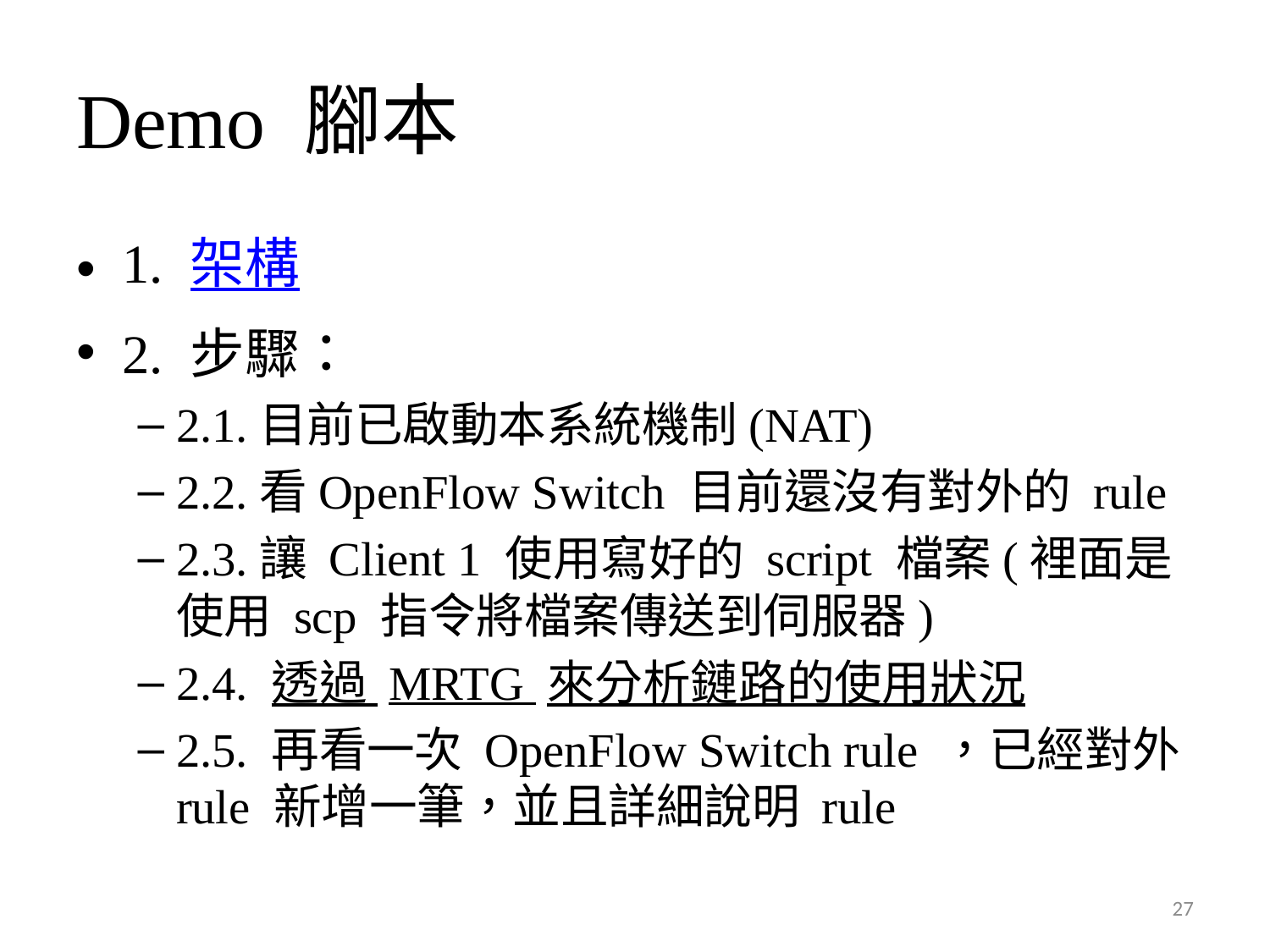

# Demo 腳本
1. 架構
2. 步驟：
2.1.目前已啟動本系統機制(NAT)
2.2.看OpenFlow Switch 目前還沒有對外的 rule
2.3.讓 Client 1 使用寫好的 script 檔案(裡面是使用 scp 指令將檔案傳送到伺服器)
2.4. 透過 MRTG 來分析鏈路的使用狀況
2.5. 再看一次 OpenFlow Switch rule ，已經對外 rule 新增一筆，並且詳細說明 rule

27